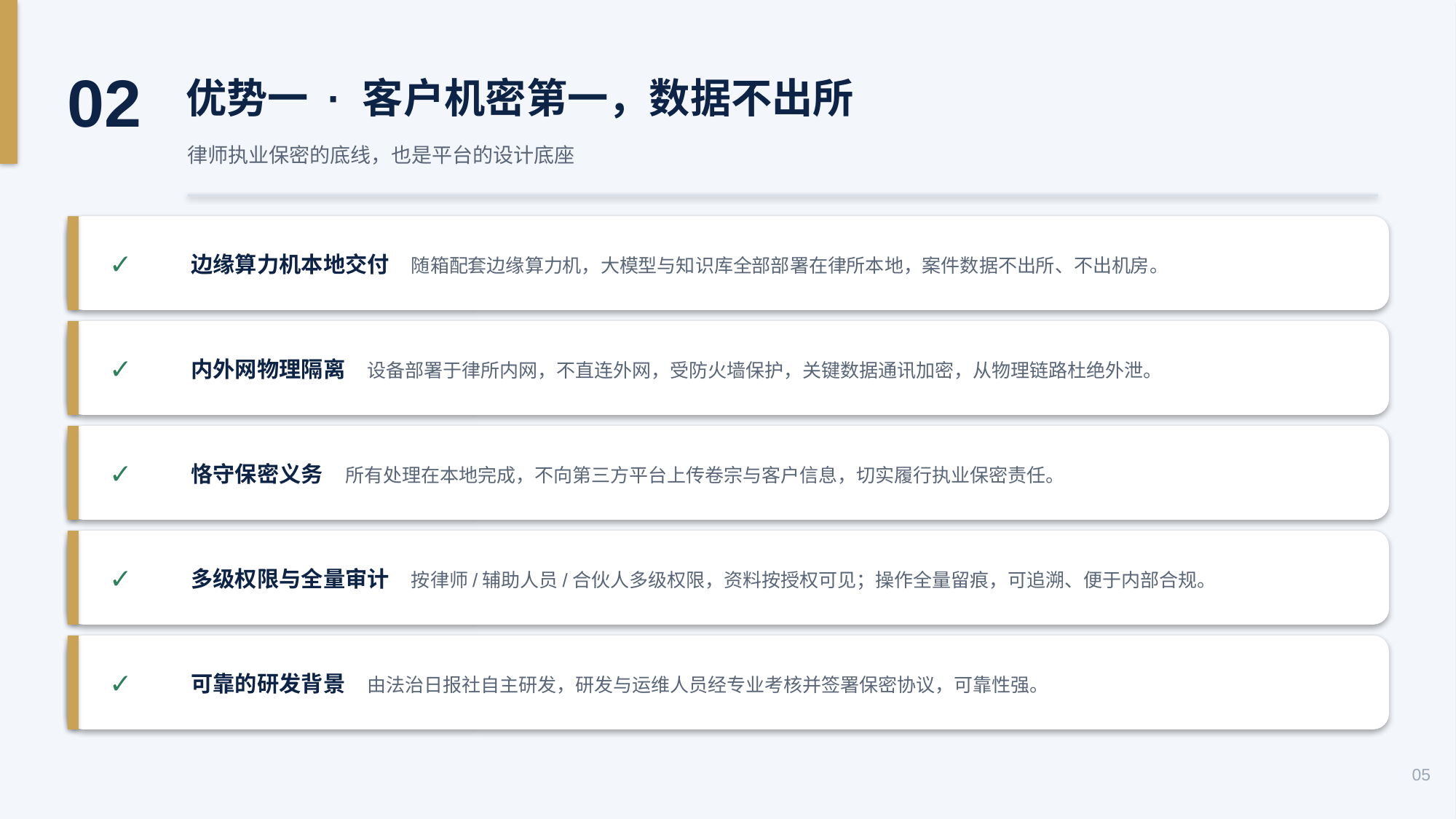

02
优势一 · 客户机密第一，数据不出所
律师执业保密的底线，也是平台的设计底座

✓
边缘算力机本地交付　随箱配套边缘算力机，大模型与知识库全部部署在律所本地，案件数据不出所、不出机房。

✓
内外网物理隔离　设备部署于律所内网，不直连外网，受防火墙保护，关键数据通讯加密，从物理链路杜绝外泄。

✓
恪守保密义务　所有处理在本地完成，不向第三方平台上传卷宗与客户信息，切实履行执业保密责任。

✓
多级权限与全量审计　按律师/辅助人员/合伙人多级权限，资料按授权可见；操作全量留痕，可追溯、便于内部合规。

✓
可靠的研发背景　由法治日报社自主研发，研发与运维人员经专业考核并签署保密协议，可靠性强。
05